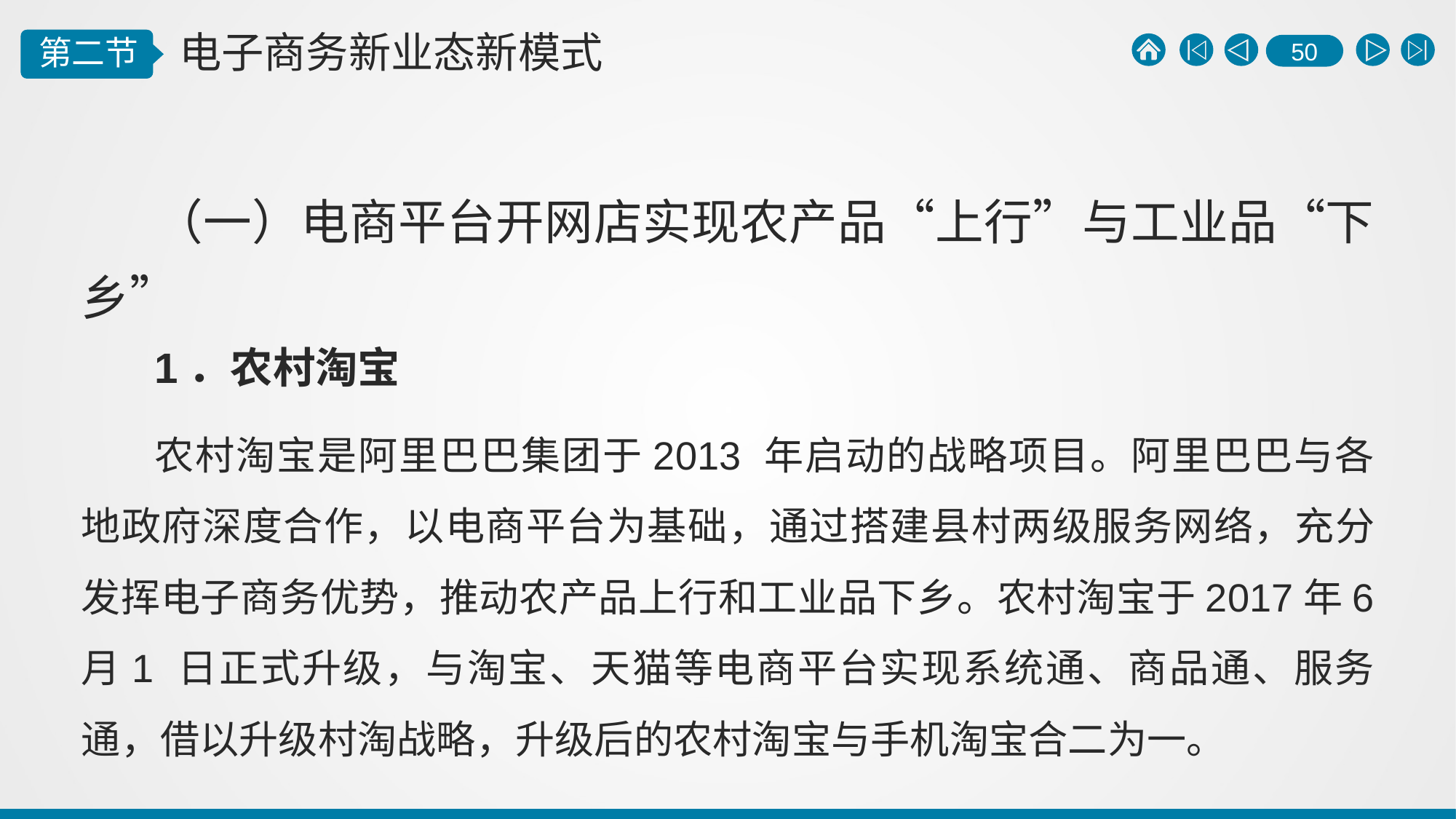

（一）电商平台开网店实现农产品“上行”与工业品“下乡”
1．农村淘宝
农村淘宝是阿里巴巴集团于2013 年启动的战略项目。阿里巴巴与各地政府深度合作，以电商平台为基础，通过搭建县村两级服务网络，充分发挥电子商务优势，推动农产品上行和工业品下乡。农村淘宝于2017年6 月1 日正式升级，与淘宝、天猫等电商平台实现系统通、商品通、服务通，借以升级村淘战略，升级后的农村淘宝与手机淘宝合二为一。